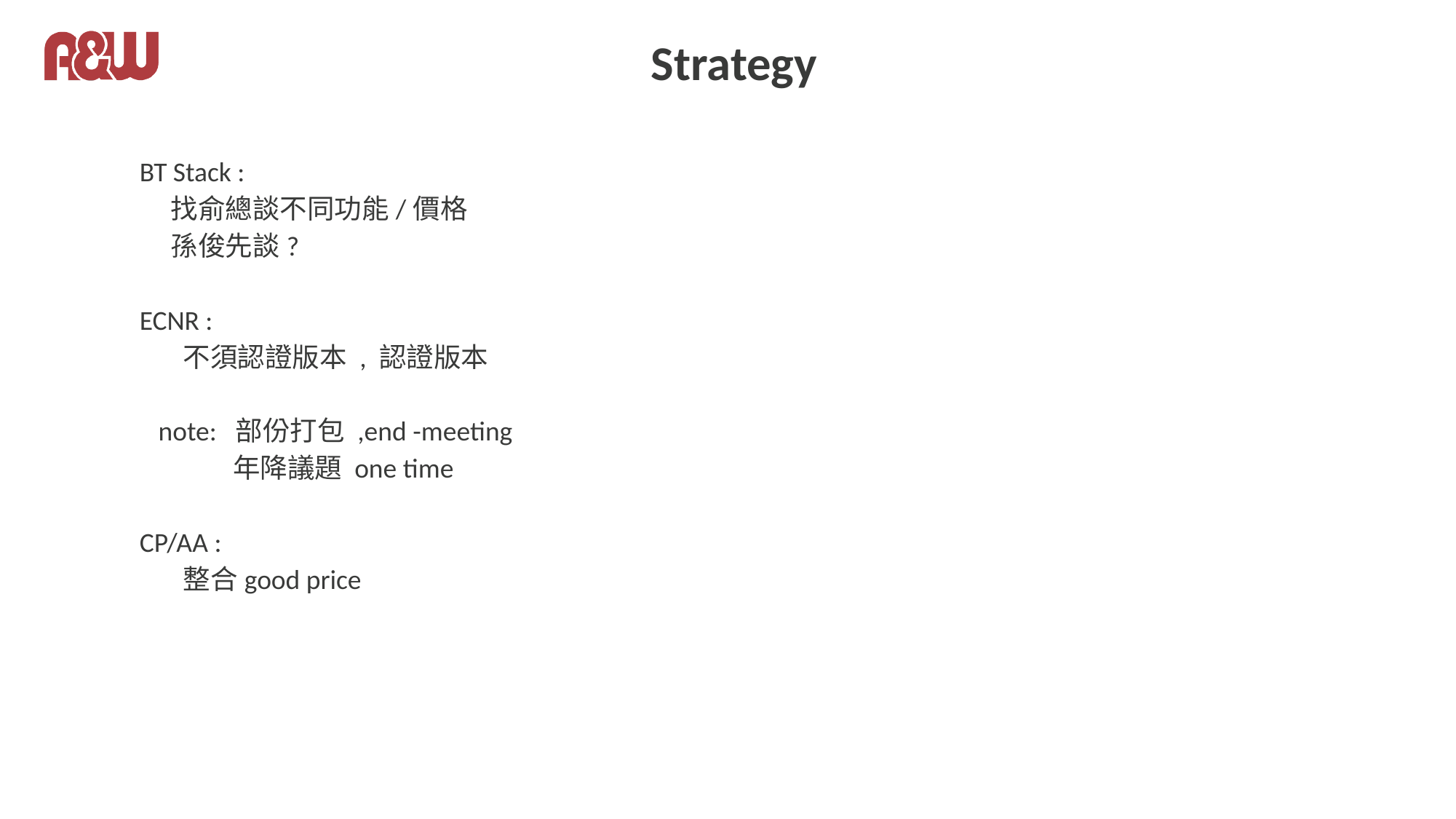

# Strategy

BT Stack :
    找俞總談不同功能/價格
    孫俊先談?

ECNR :
      不須認證版本 , 認證版本

   note:  部份打包 ,end -meeting
              年降議題 one time

CP/AA :
      整合good price